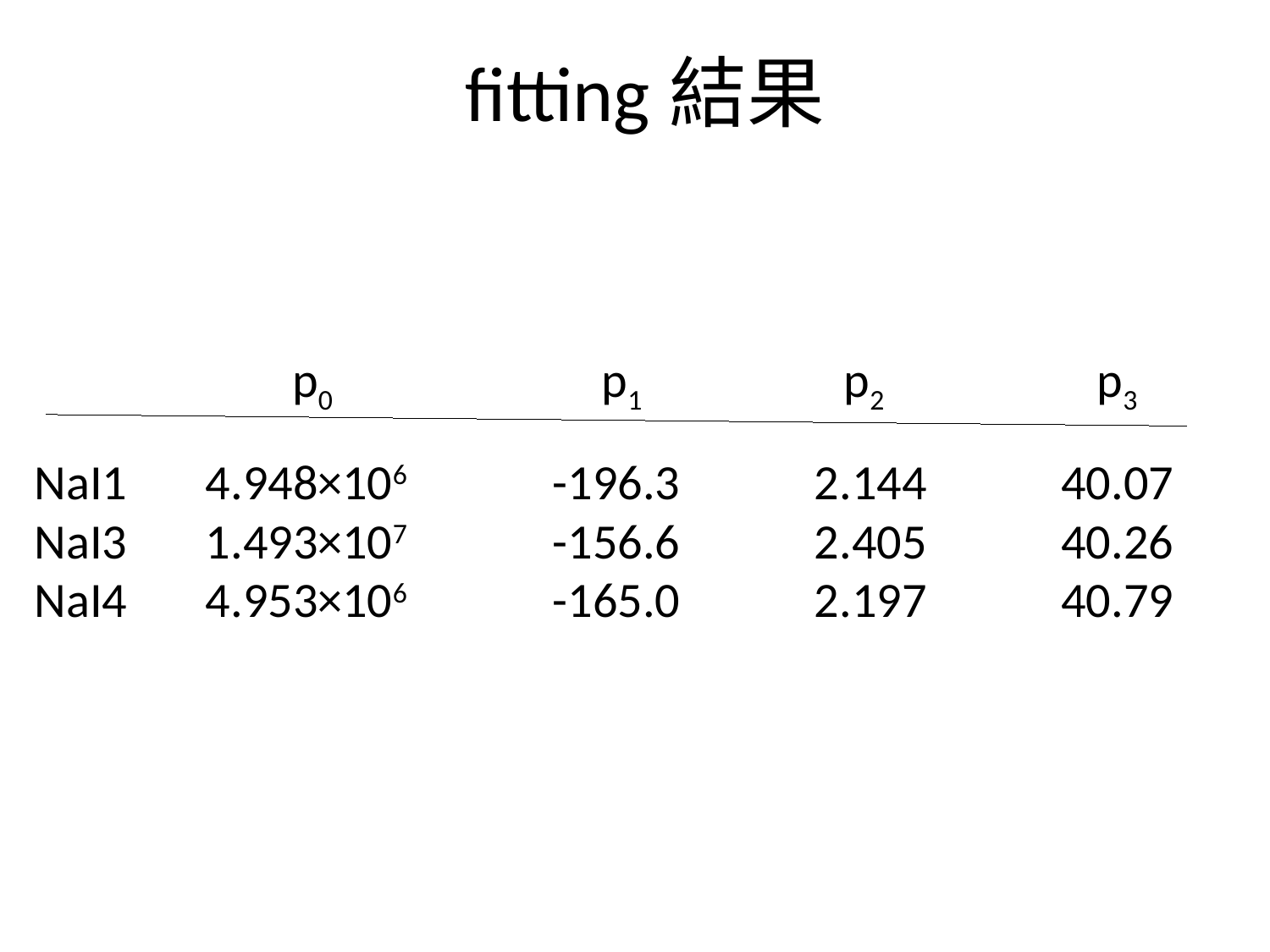

fitting結果
                       p0                        p1                  p2                   p3

NaI1       4.948×106             -196.3            2.144            40.07
NaI3       1.493×107             -156.6            2.405            40.26
NaI4       4.953×106             -165.0            2.197            40.79